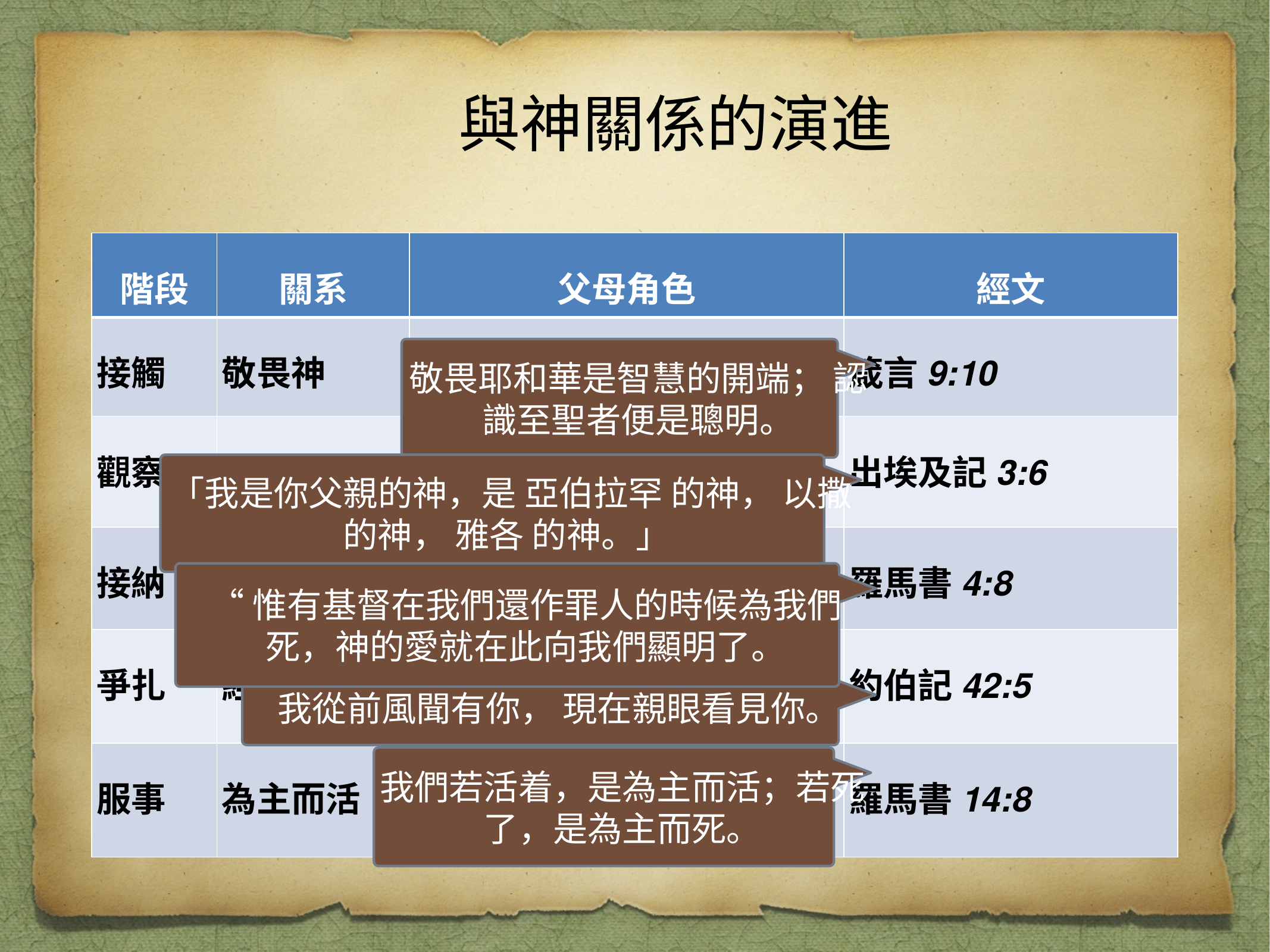

與神關係的演進
| 階段 | 關系 | 父母角色 | 經文 |
| --- | --- | --- | --- |
| 接觸 | 敬畏神 | 介紹 | 箴言9:10 |
| 觀察 | 父母親的神 | 榜樣 | 出埃及記3:6 |
| 接納 | 我的神 | 宣教 | 羅馬書4:8 |
| 爭扎 | 經歷神 | 安慰、解答丶禱告 | 約伯記42:5 |
| 服事 | 為主而活 | 鼓勵丶禱告 | 羅馬書14:8 |
敬畏耶和華是智慧的開端； 認識至聖者便是聰明。
「我是你父親的神，是 亞伯拉罕 的神， 以撒 的神， 雅各 的神。」
“惟有基督在我們還作罪人的時候為我們死，神的愛就在此向我們顯明了。
我從前風聞有你， 現在親眼看見你。
我們若活着，是為主而活；若死了，是為主而死。